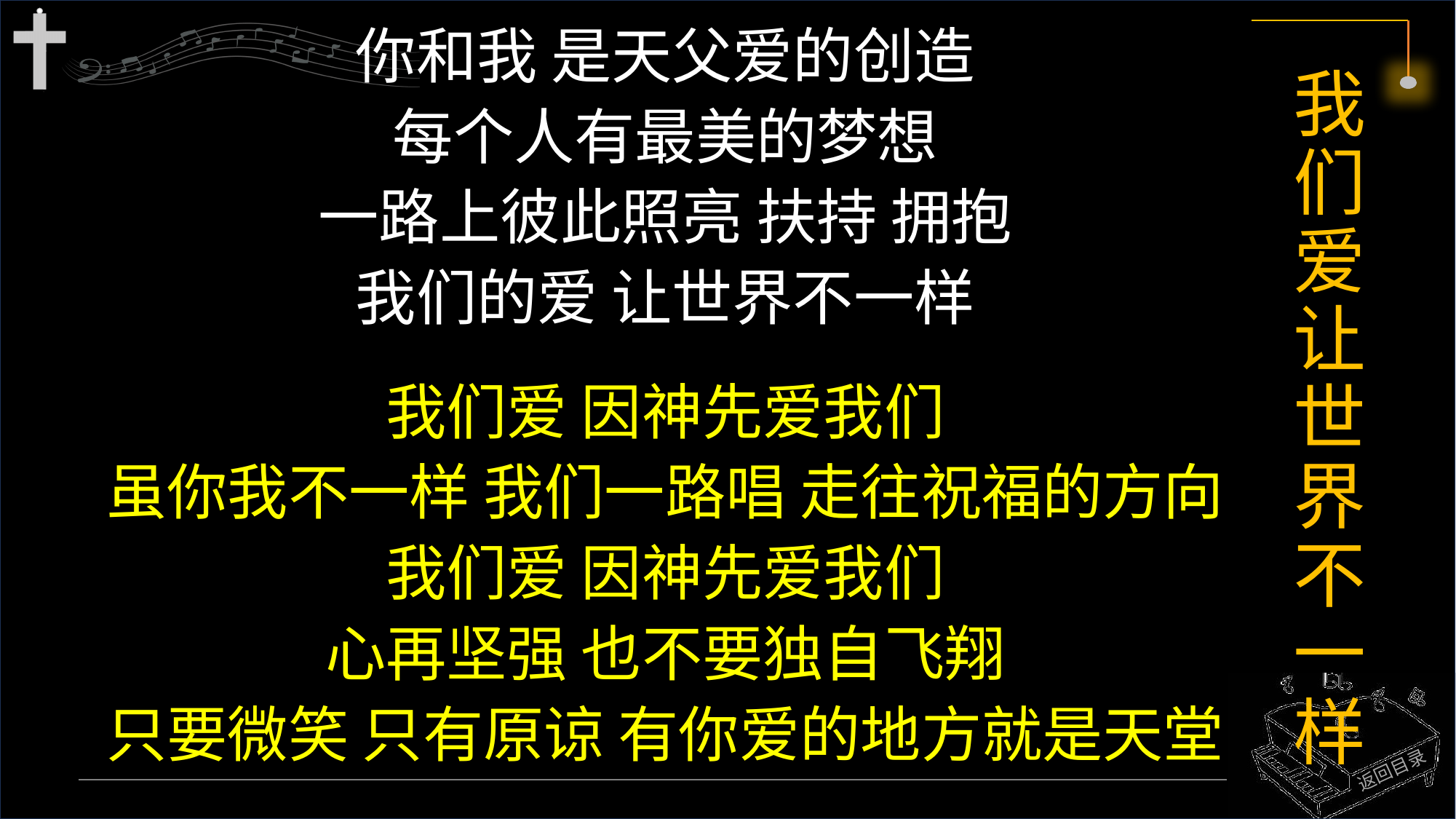

你和我 是天父爱的创造
每个人有最美的梦想
一路上彼此照亮 扶持 拥抱
我们的爱 让世界不一样

我们爱 因神先爱我们
虽你我不一样 我们一路唱 走往祝福的方向
我们爱 因神先爱我们
心再坚强 也不要独自飞翔
只要微笑 只有原谅 有你爱的地方就是天堂
# 我们爱让世界不一样